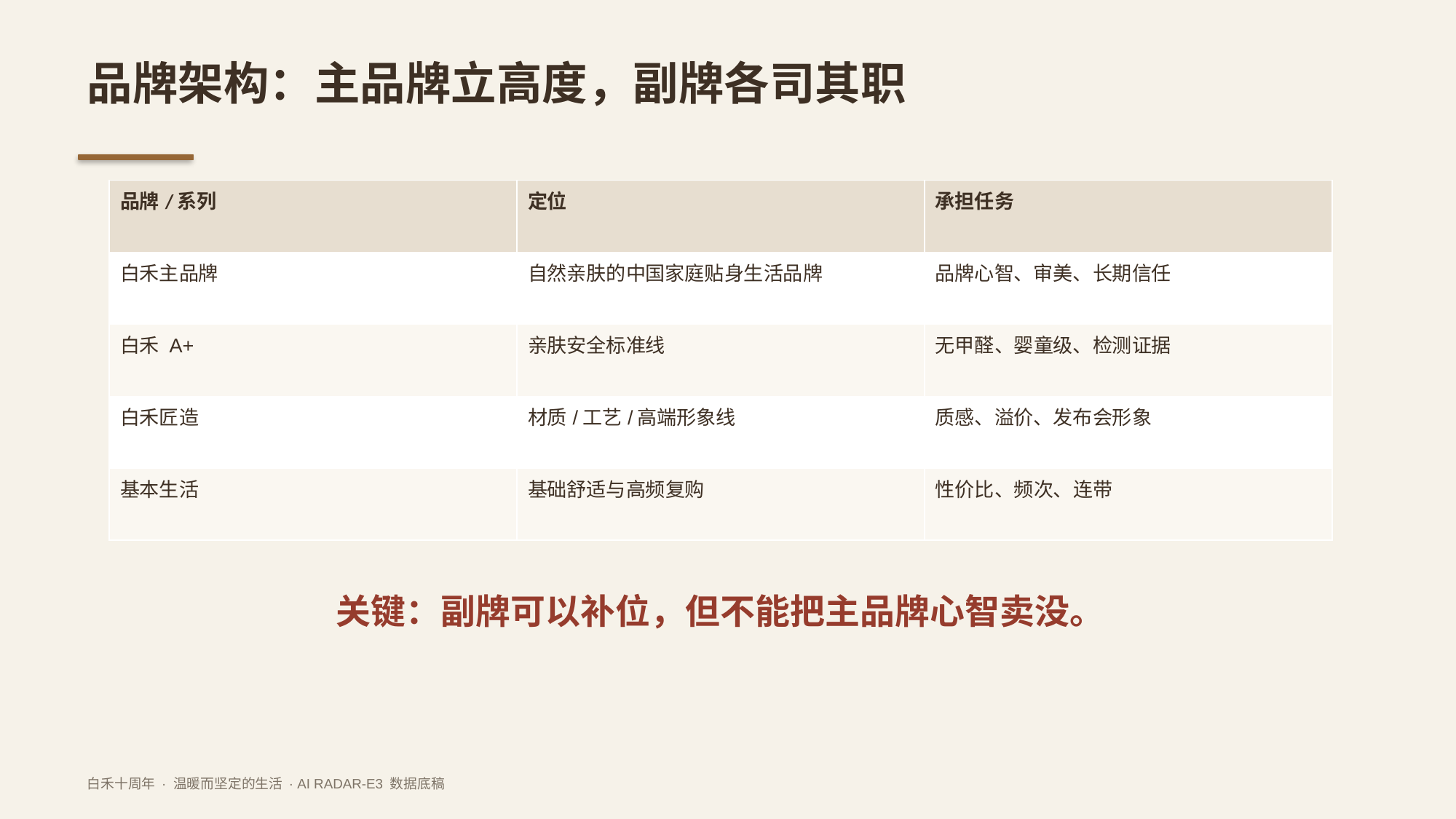

品牌架构：主品牌立高度，副牌各司其职

| 品牌/系列 | 定位 | 承担任务 |
| --- | --- | --- |
| 白禾主品牌 | 自然亲肤的中国家庭贴身生活品牌 | 品牌心智、审美、长期信任 |
| 白禾 A+ | 亲肤安全标准线 | 无甲醛、婴童级、检测证据 |
| 白禾匠造 | 材质/工艺/高端形象线 | 质感、溢价、发布会形象 |
| 基本生活 | 基础舒适与高频复购 | 性价比、频次、连带 |
关键：副牌可以补位，但不能把主品牌心智卖没。
白禾十周年 · 温暖而坚定的生活 · AI RADAR-E3 数据底稿